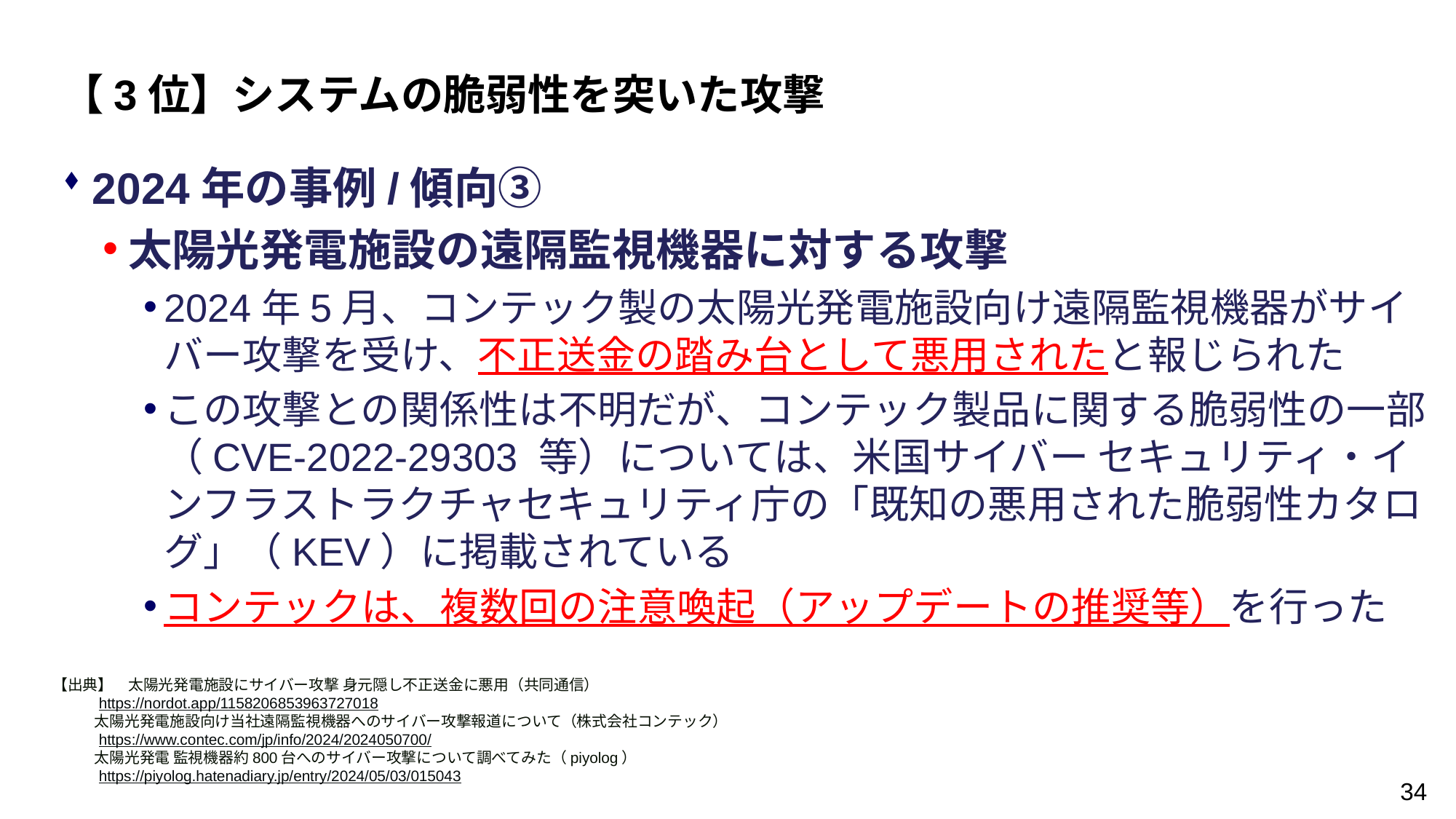

【3位】システムの脆弱性を突いた攻撃
2024年の事例/傾向③
太陽光発電施設の遠隔監視機器に対する攻撃
2024年5月、コンテック製の太陽光発電施設向け遠隔監視機器がサイバー攻撃を受け、不正送金の踏み台として悪用されたと報じられた
この攻撃との関係性は不明だが、コンテック製品に関する脆弱性の一部（CVE-2022-29303 等）については、米国サイバー セキュリティ・インフラストラクチャセキュリティ庁の「既知の悪用された脆弱性カタログ」（KEV）に掲載されている
コンテックは、複数回の注意喚起（アップデートの推奨等）を行った
【出典】　太陽光発電施設にサイバー攻撃 身元隠し不正送金に悪用（共同通信）
           https://nordot.app/1158206853963727018
           太陽光発電施設向け当社遠隔監視機器へのサイバー攻撃報道について（株式会社コンテック）
           https://www.contec.com/jp/info/2024/2024050700/
           太陽光発電 監視機器約800台へのサイバー攻撃について調べてみた（piyolog）
           https://piyolog.hatenadiary.jp/entry/2024/05/03/015043
34